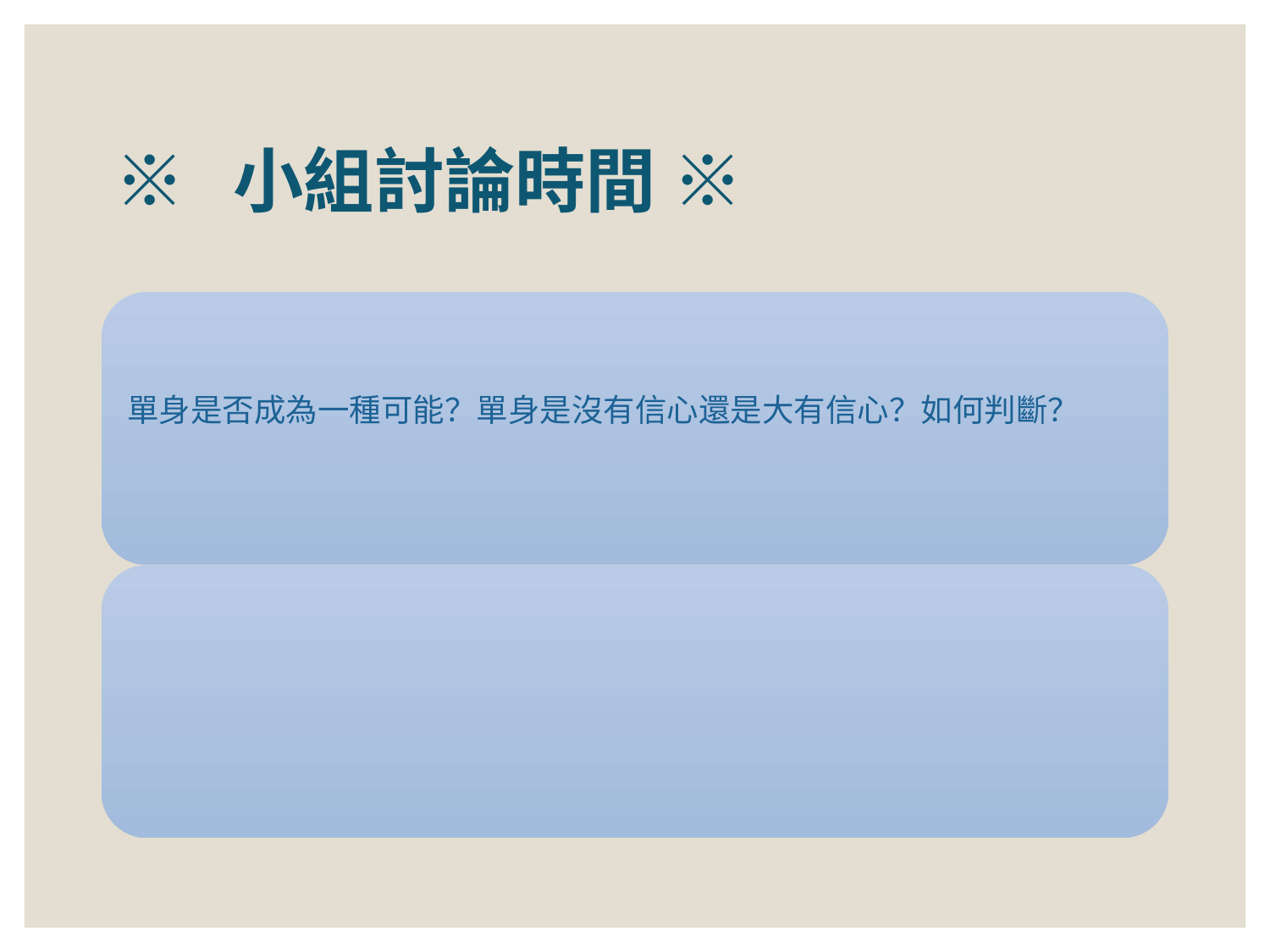

# ※  小組討論時間 ※
單身是否成為一種可能？單身是沒有信心還是大有信心？如何判斷？